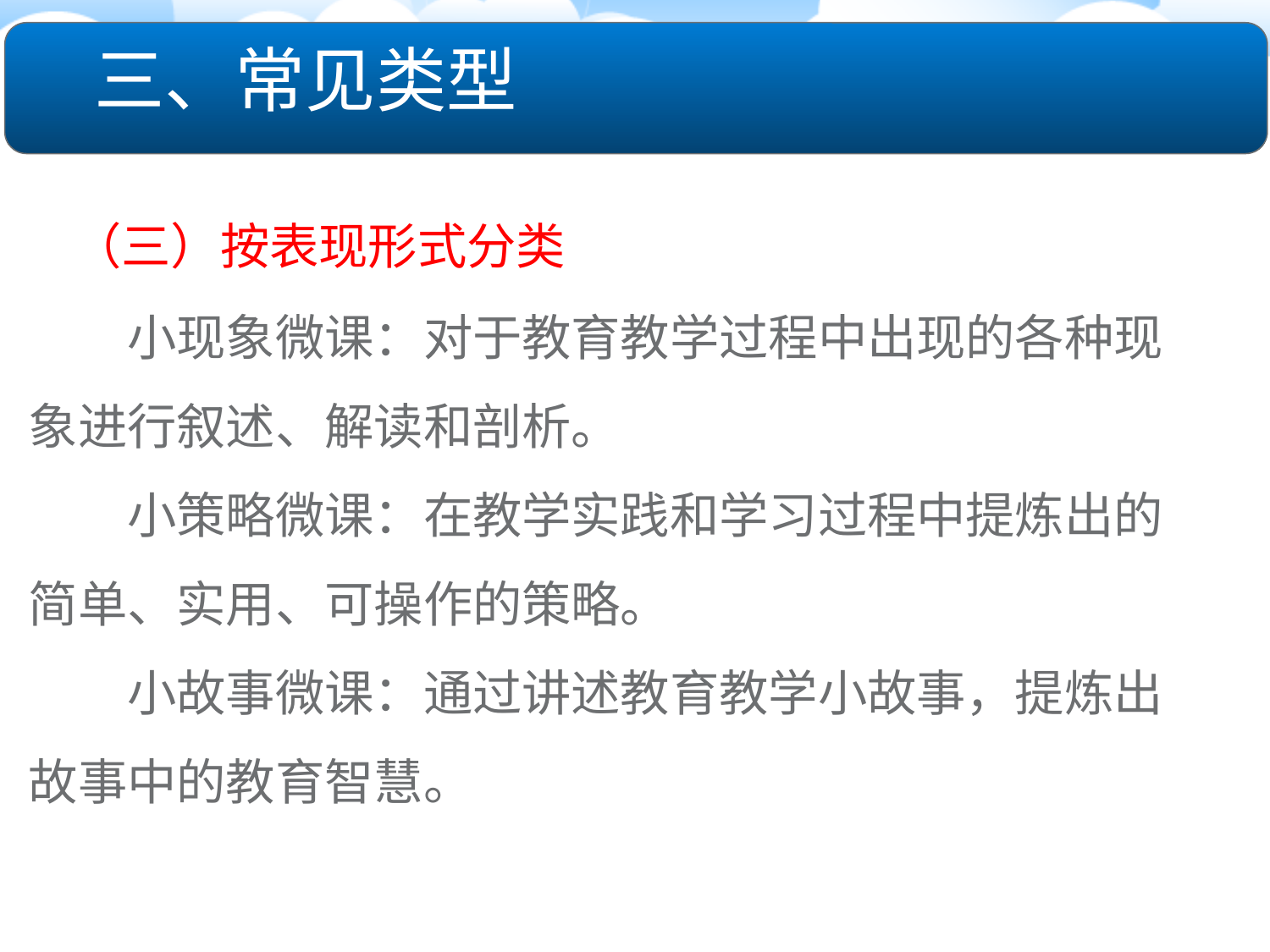

三、常见类型
  （三）按表现形式分类
　　小现象微课：对于教育教学过程中出现的各种现象进行叙述、解读和剖析。
　　小策略微课：在教学实践和学习过程中提炼出的简单、实用、可操作的策略。
　　小故事微课：通过讲述教育教学小故事，提炼出故事中的教育智慧。